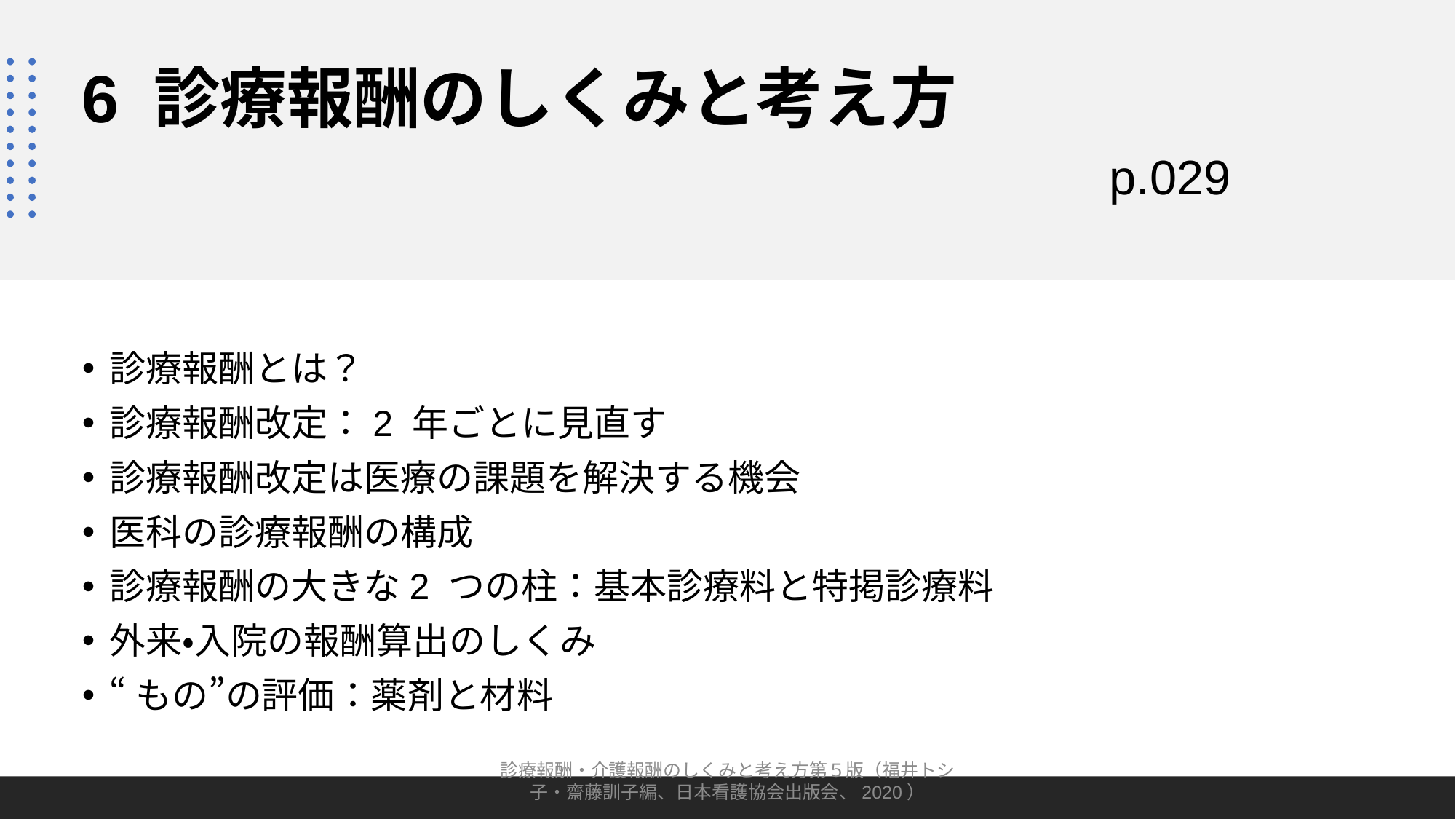

# 6 診療報酬のしくみと考え方 p.029

診療報酬とは？
診療報酬改定：2 年ごとに見直す
診療報酬改定は医療の課題を解決する機会
医科の診療報酬の構成
診療報酬の大きな2 つの柱：基本診療料と特掲診療料
外来・入院の報酬算出のしくみ
“もの”の評価：薬剤と材料
診療報酬・介護報酬のしくみと考え方第５版（福井トシ子・齋藤訓子編、日本看護協会出版会、2020）